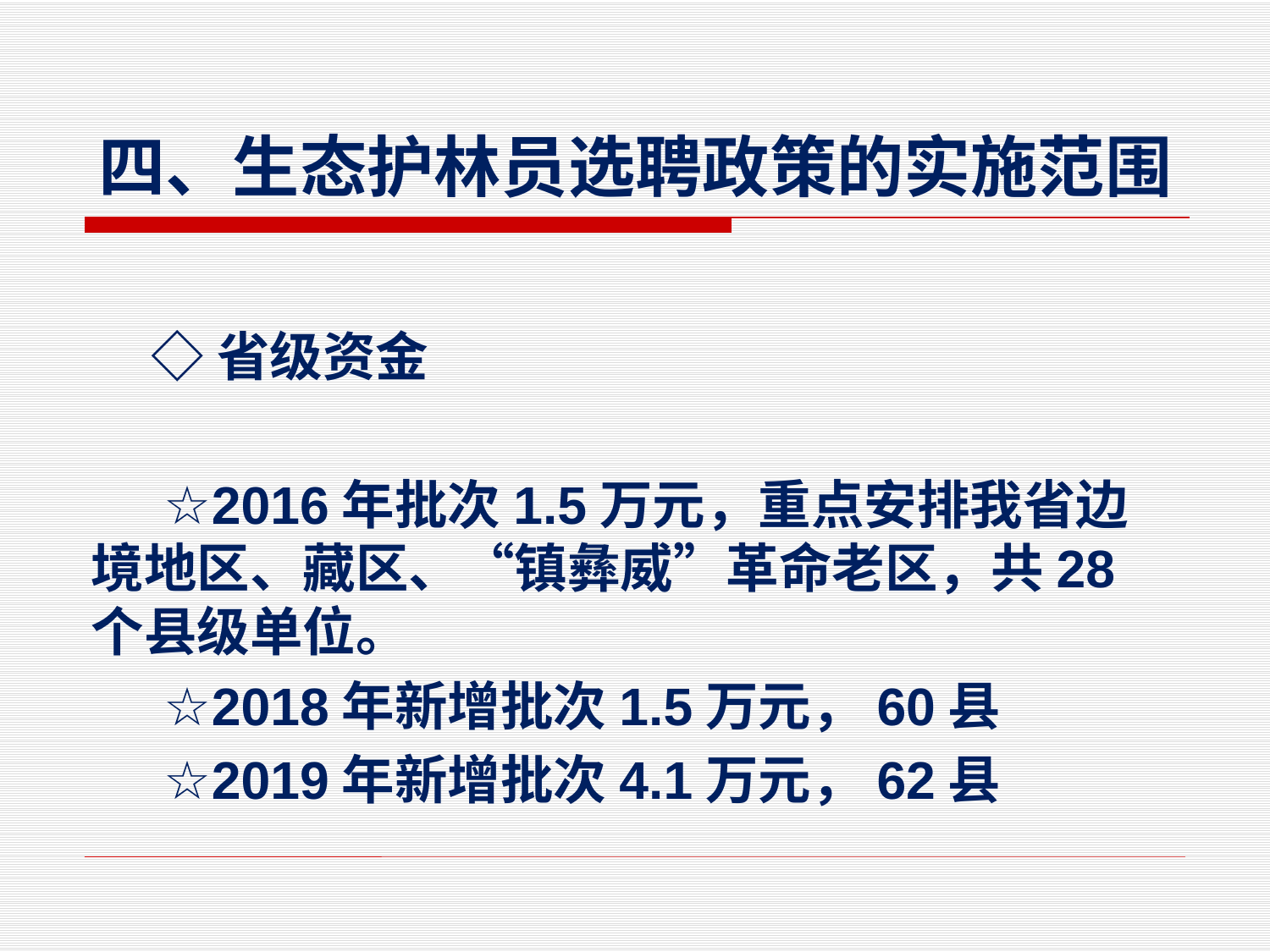

# 四、生态护林员选聘政策的实施范围

     ◇省级资金

     ☆2016年批次1.5万元，重点安排我省边境地区、藏区、“镇彝威”革命老区，共28个县级单位。
     ☆2018年新增批次1.5万元，60县
     ☆2019年新增批次4.1万元，62县